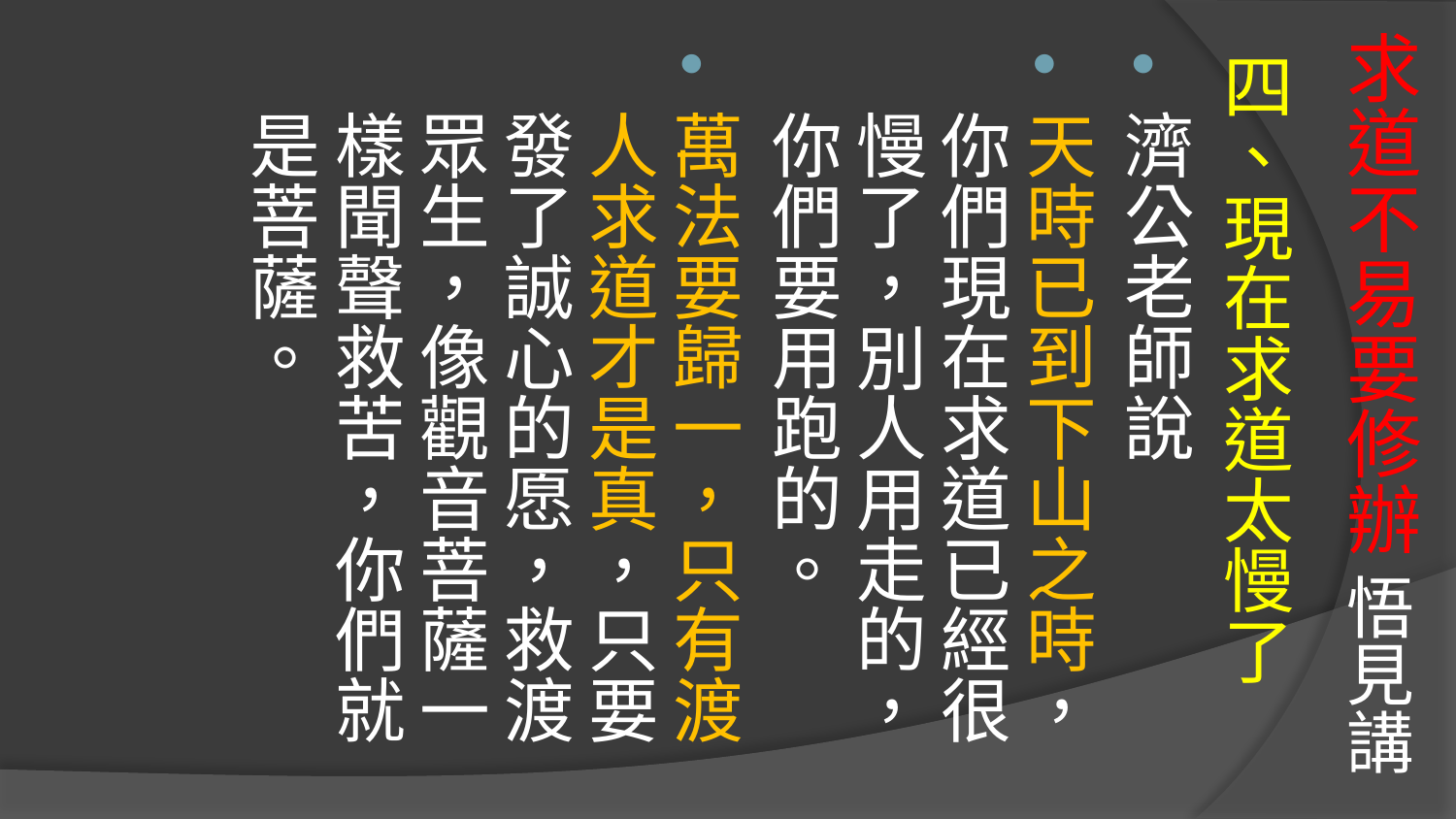

# 求道不易要修辦 悟見講
四、現在求道太慢了
濟公老師說
天時已到下山之時，你們現在求道已經很慢了，別人用走的，你們要用跑的。
萬法要歸一，只有渡人求道才是真，只要發了誠心的愿，救渡眾生，像觀音菩薩一樣聞聲救苦，你們就是菩薩。